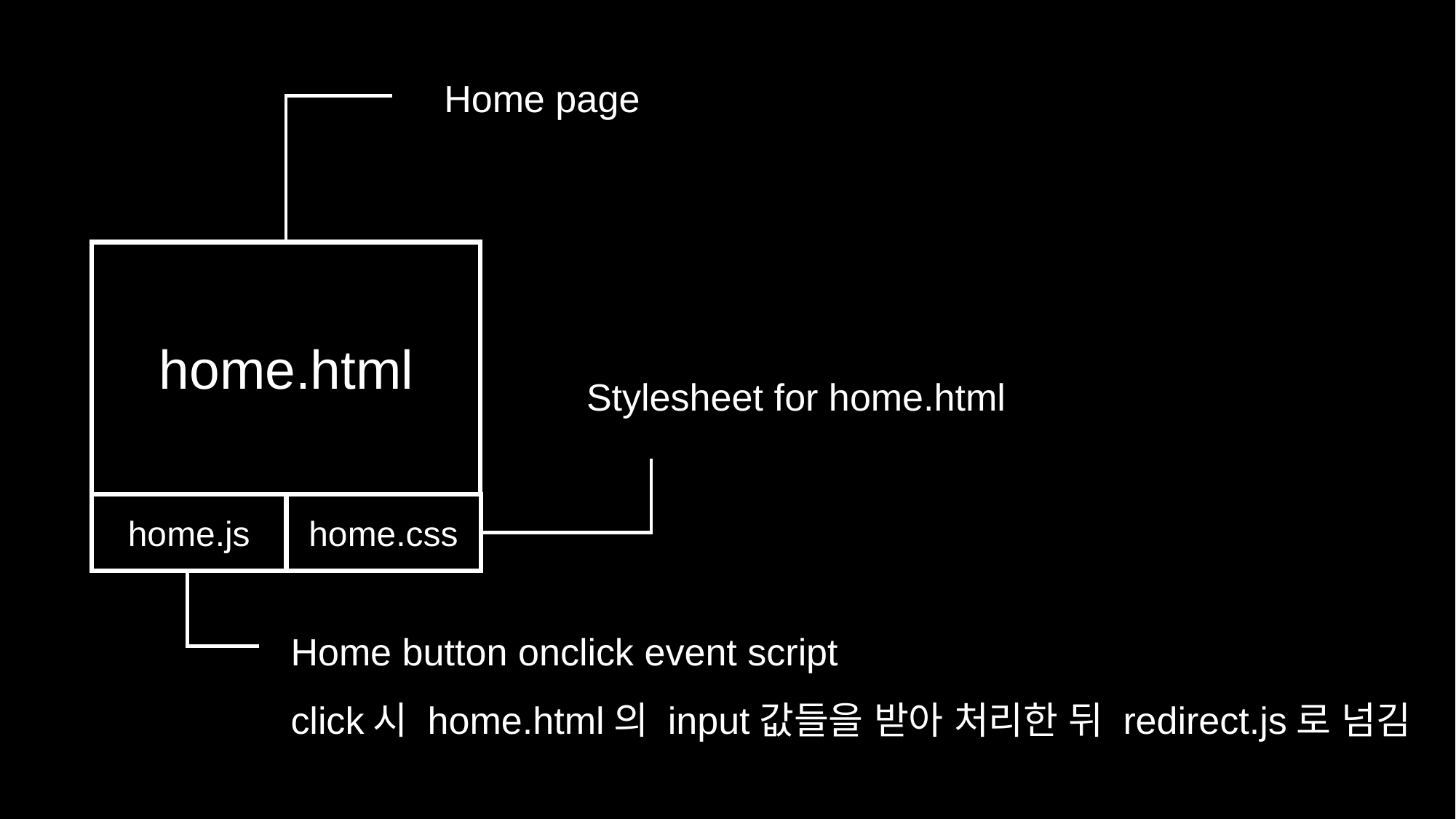

Home page

home.html
Stylesheet for home.html
home.js
home.css
Home button onclick event script
click시 home.html의 input값들을 받아 처리한 뒤 redirect.js로 넘김